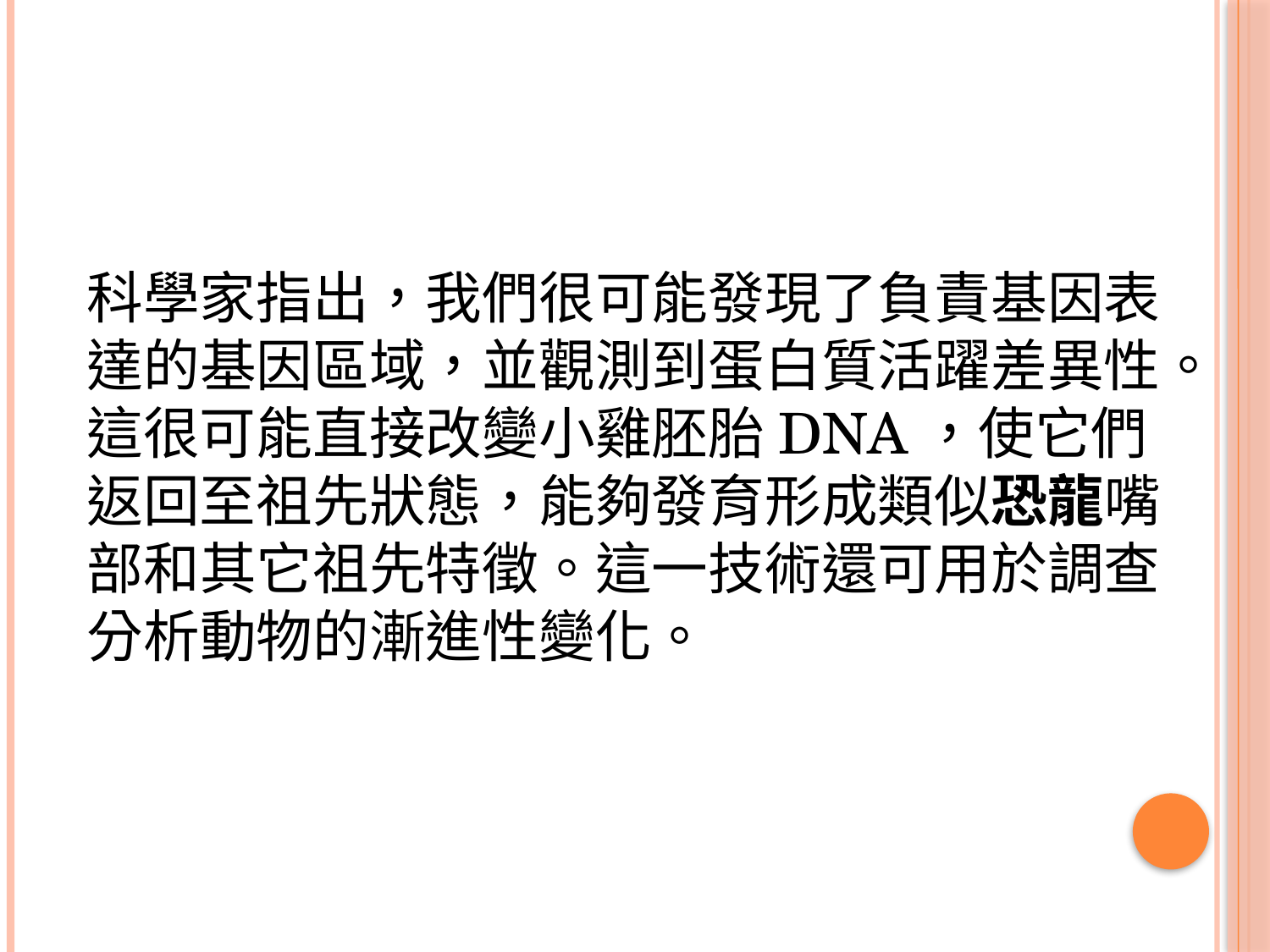

科學家指出，我們很可能發現了負責基因表達的基因區域，並觀測到蛋白質活躍差異性。這很可能直接改變小雞胚胎DNA，使它們返回至祖先狀態，能夠發育形成類似恐龍嘴部和其它祖先特徵。這一技術還可用於調查分析動物的漸進性變化。